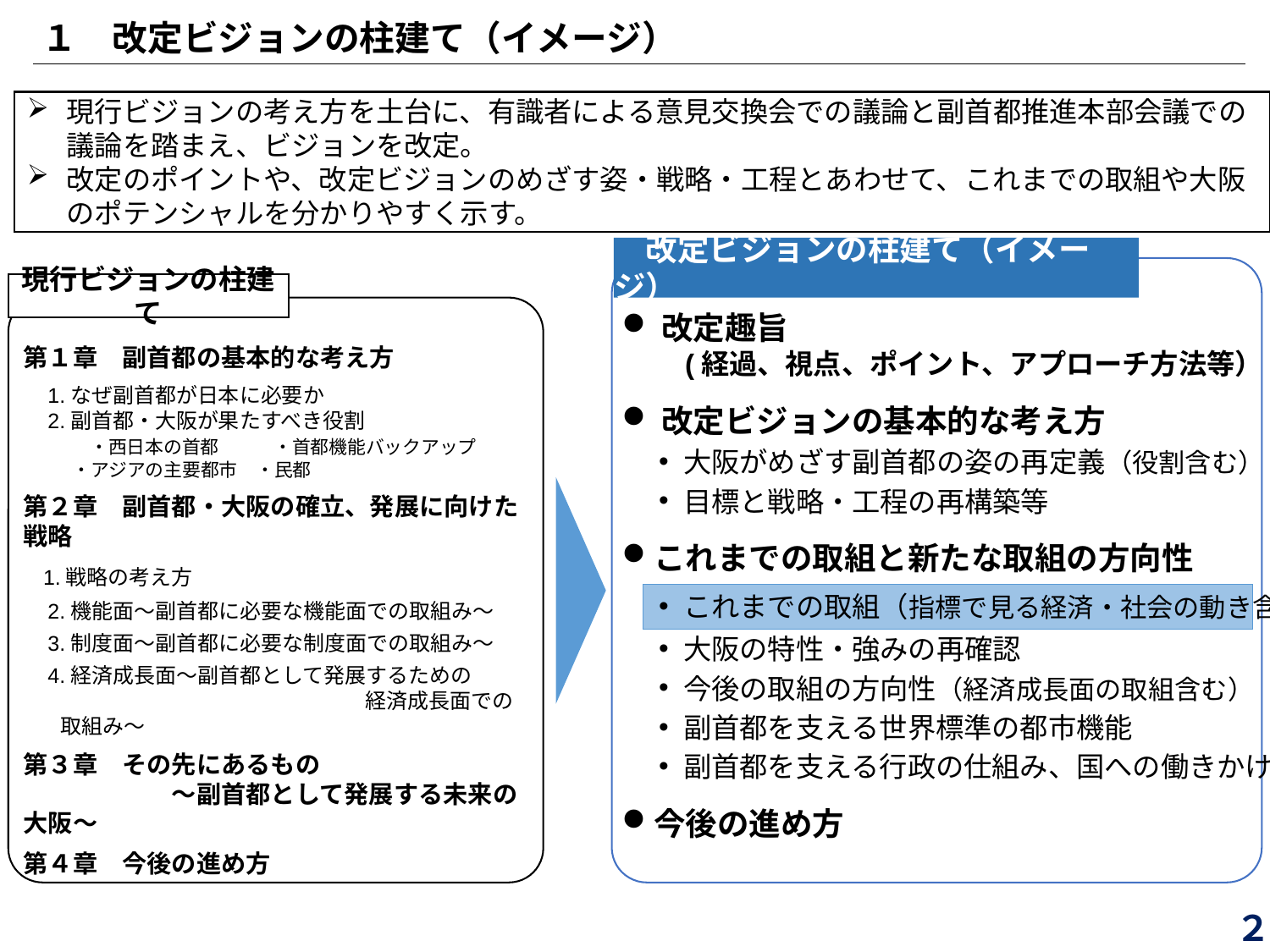

１　改定ビジョンの柱建て（イメージ）
現行ビジョンの考え方を土台に、有識者による意見交換会での議論と副首都推進本部会議での議論を踏まえ、ビジョンを改定。
改定のポイントや、改定ビジョンのめざす姿・戦略・工程とあわせて、これまでの取組や大阪のポテンシャルを分かりやすく示す。
　改定ビジョンの柱建て（イメージ）

改定趣旨
　　(経過、視点、ポイント、アプローチ方法等）
改定ビジョンの基本的な考え方
大阪がめざす副首都の姿の再定義（役割含む）
目標と戦略・工程の再構築等
これまでの取組と新たな取組の方向性

これまでの取組（指標で見る経済・社会の動き含む）

大阪の特性・強みの再確認
今後の取組の方向性（経済成長面の取組含む）
副首都を支える世界標準の都市機能
副首都を支える行政の仕組み、国への働きかけ
今後の進め方
現行ビジョンの柱建て

第１章　副首都の基本的な考え方
1.なぜ副首都が日本に必要か
2.副首都・大阪が果たすべき役割
　　・西日本の首都　　　・首都機能バックアップ
・アジアの主要都市　・民都
第２章　副首都・大阪の確立、発展に向けた戦略
   1.戦略の考え方
2.機能面～副首都に必要な機能面での取組み～
3.制度面～副首都に必要な制度面での取組み～
4.経済成長面～副首都として発展するための
　　　　　　　　　　　　　　　経済成長面での取組み～
第３章　その先にあるもの
　　　　　　～副首都として発展する未来の大阪～
第４章　今後の進め方

 ２